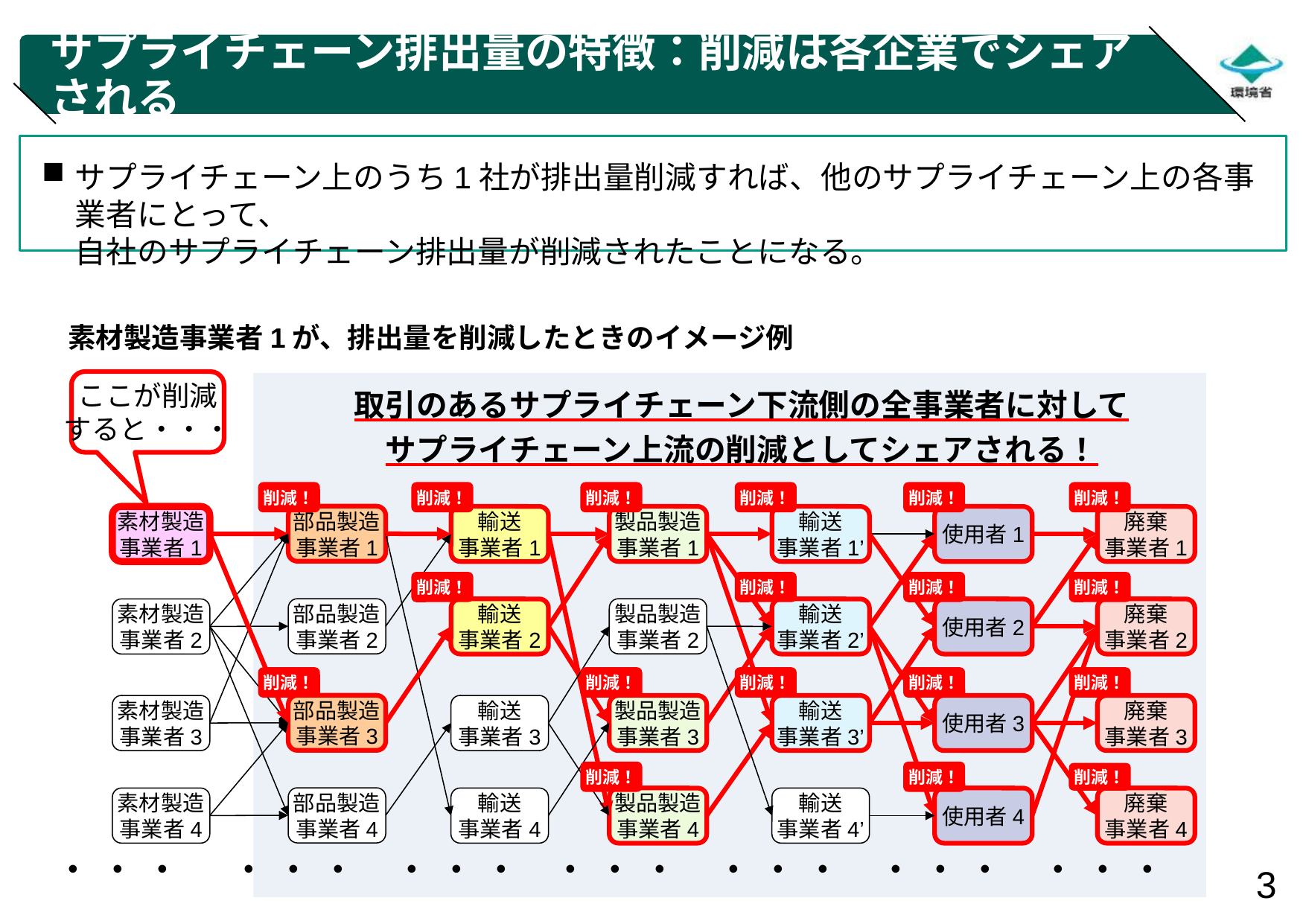

# サプライチェーン排出量の特徴：削減は各企業でシェアされる
サプライチェーン上のうち1社が排出量削減すれば、他のサプライチェーン上の各事業者にとって、
自社のサプライチェーン排出量が削減されたことになる。
素材製造事業者1が、排出量を削減したときのイメージ例
ここが削減
すると・・・
取引のあるサプライチェーン下流側の全事業者に対して
サプライチェーン上流の削減としてシェアされる！

削減！
削減！
削減！
削減！
削減！
削減！
部品製造
事業者1
素材製造
事業者1
輸送
事業者1
製品製造
事業者1
輸送
事業者1’
使用者1
廃棄
事業者1
削減！
削減！
削減！
削減！
部品製造
事業者2
製品製造
事業者2
素材製造
事業者2
輸送
事業者2
輸送
事業者2’
使用者2
廃棄
事業者2
削減！
削減！
削減！
削減！
削減！
部品製造
事業者3
素材製造
事業者3
輸送
事業者3
製品製造
事業者3
輸送
事業者3’
使用者3
廃棄
事業者3
削減！
削減！
削減！
部品製造
事業者4
素材製造
事業者4
輸送
事業者4
製品製造
事業者4
輸送
事業者4’
使用者4
廃棄
事業者4
・・・
・・・
・・・
・・・
・・・
・・・
・・・